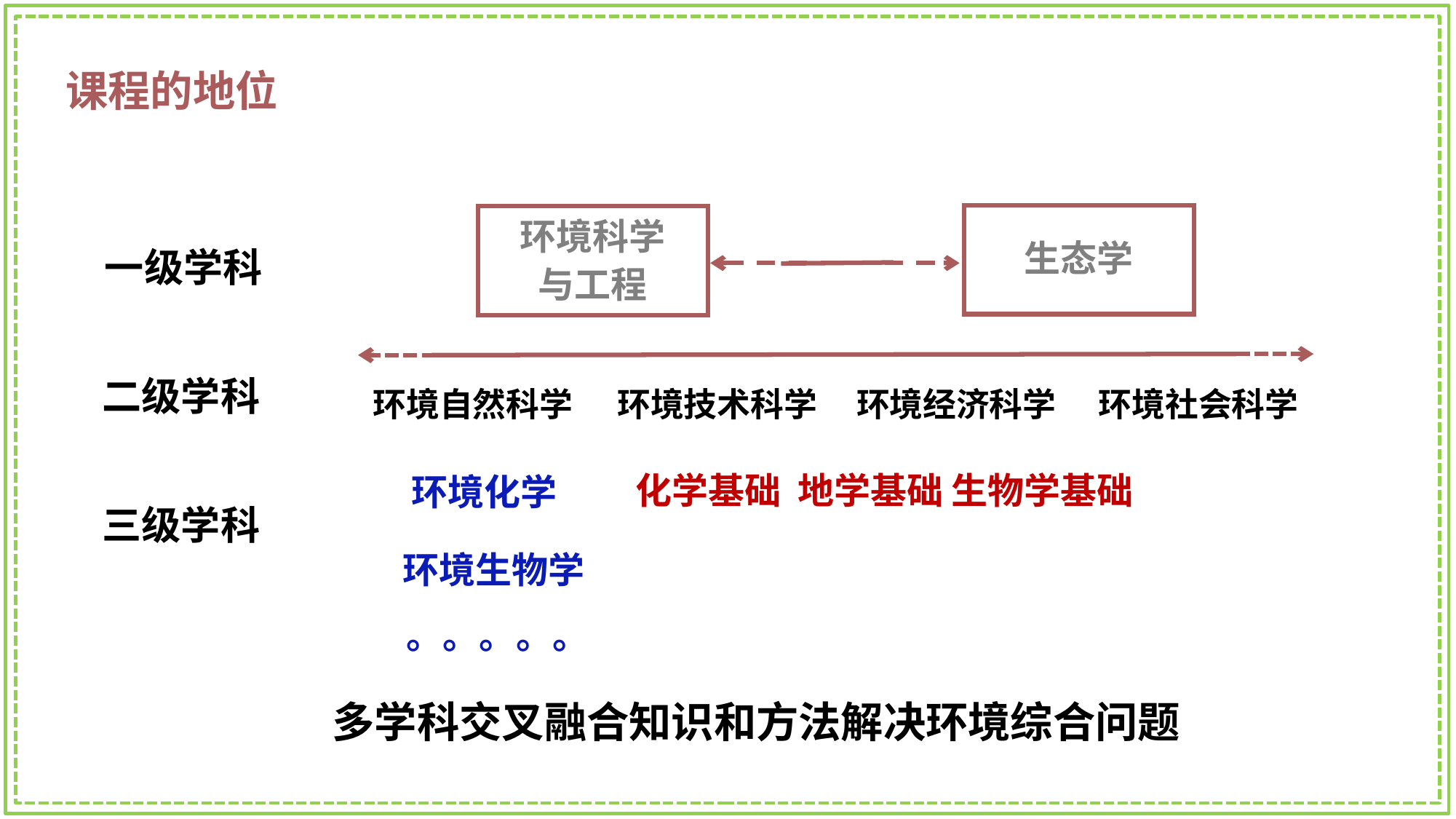

课程的地位
环境科学
与工程

生态学
一级学科

二级学科
环境自然科学
环境技术科学
环境经济科学
环境社会科学
化学基础  地学基础 生物学基础
环境化学
三级学科
环境生物学
。。。。。
多学科交叉融合知识和方法解决环境综合问题